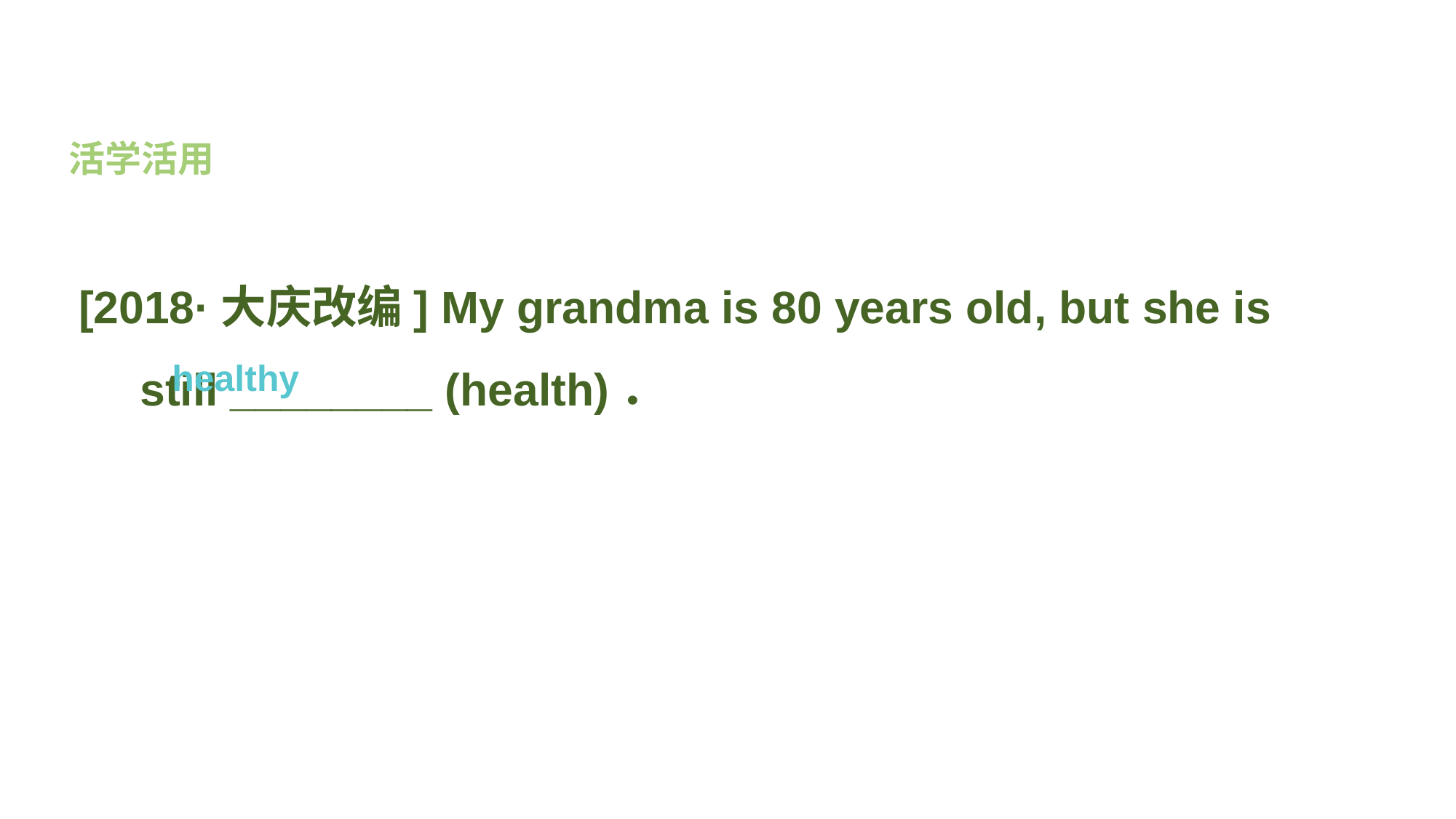

活学活用
[2018·大庆改编] My grandma is 80 years old, but she is still ________ (health)．

healthy